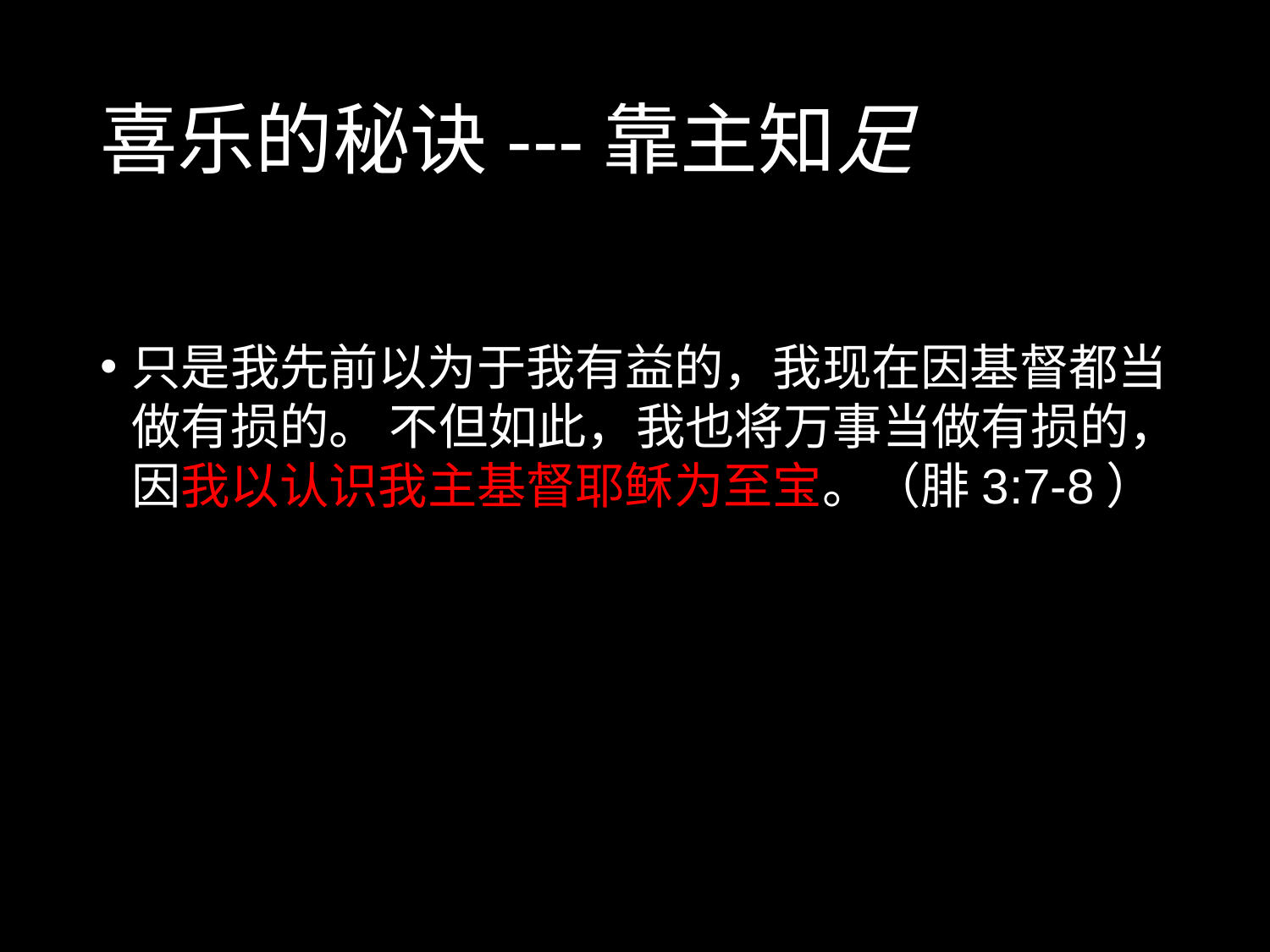

# 喜乐的秘诀---靠主知足

只是我先前以为于我有益的，我现在因基督都当做有损的。 不但如此，我也将万事当做有损的，因我以认识我主基督耶稣为至宝。（腓3:7-8）